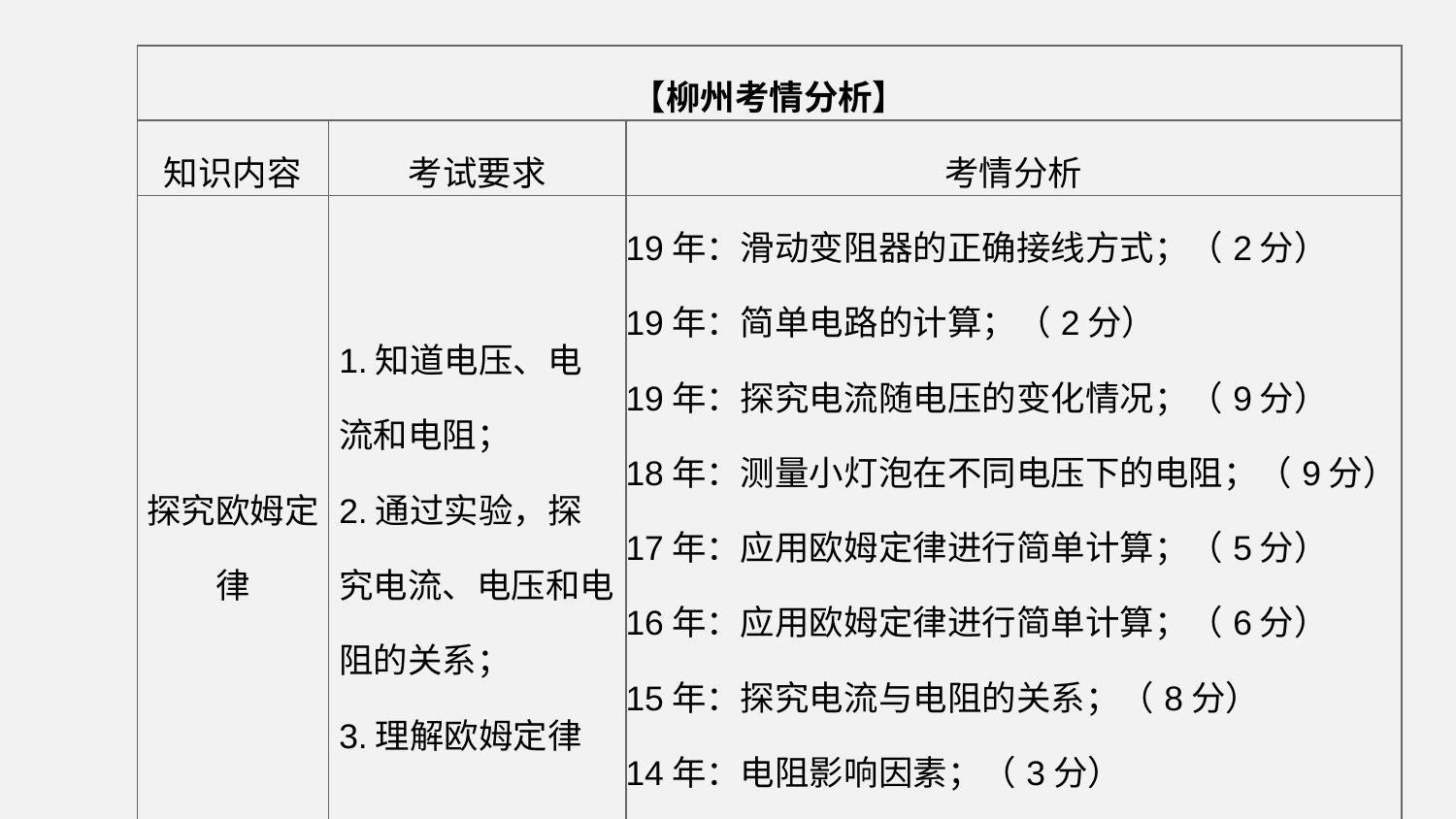

| 【柳州考情分析】 |  |  |
| --- | --- | --- |
| 知识内容 | 考试要求 | 考情分析 |
| 探究欧姆定律 | 1.知道电压、电流和电阻； 2.通过实验，探究电流、电压和电阻的关系； 3.理解欧姆定律 | 19年：滑动变阻器的正确接线方式；（2分） 19年：简单电路的计算；（2分） 19年：探究电流随电压的变化情况；（9分） 18年：测量小灯泡在不同电压下的电阻；（9分） 17年：应用欧姆定律进行简单计算；（5分） 16年：应用欧姆定律进行简单计算；（6分） 15年：探究电流与电阻的关系；（8分） 14年：电阻影响因素；（3分） 14年：导体、绝缘体；（3分） |